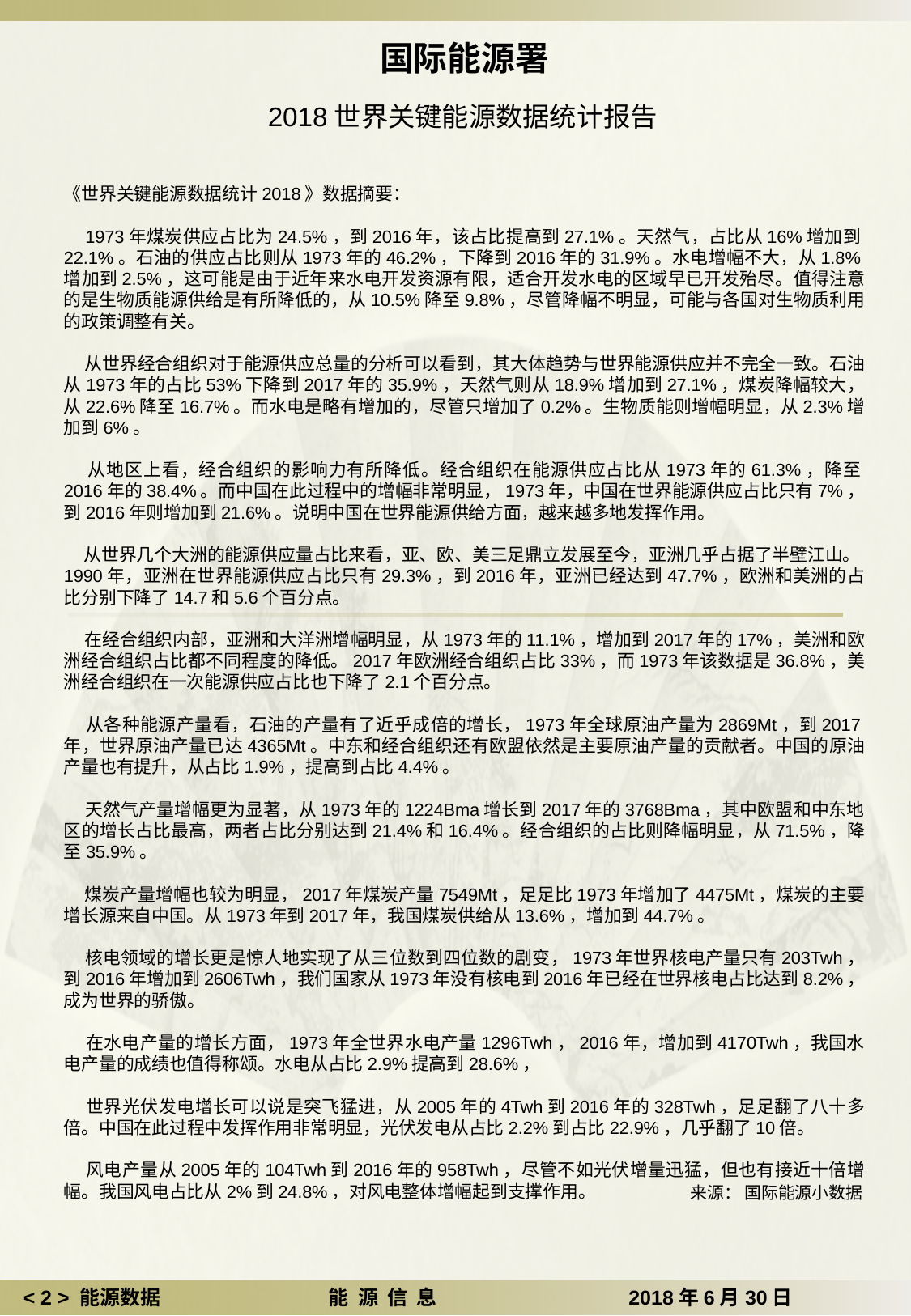

国际能源署
2018世界关键能源数据统计报告
《世界关键能源数据统计2018》数据摘要：

    1973年煤炭供应占比为24.5%，到2016年，该占比提高到27.1%。天然气，占比从16%增加到22.1%。石油的供应占比则从1973年的46.2%，下降到2016年的31.9%。水电增幅不大，从1.8%增加到2.5%，这可能是由于近年来水电开发资源有限，适合开发水电的区域早已开发殆尽。值得注意的是生物质能源供给是有所降低的，从10.5%降至9.8%，尽管降幅不明显，可能与各国对生物质利用的政策调整有关。

    从世界经合组织对于能源供应总量的分析可以看到，其大体趋势与世界能源供应并不完全一致。石油从1973年的占比53%下降到2017年的35.9%，天然气则从18.9%增加到27.1%，煤炭降幅较大，从22.6%降至16.7%。而水电是略有增加的，尽管只增加了0.2%。生物质能则增幅明显，从2.3%增加到6%。

    从地区上看，经合组织的影响力有所降低。经合组织在能源供应占比从1973年的61.3%，降至2016年的38.4%。而中国在此过程中的增幅非常明显，1973年，中国在世界能源供应占比只有7%，到2016年则增加到21.6%。说明中国在世界能源供给方面，越来越多地发挥作用。

    从世界几个大洲的能源供应量占比来看，亚、欧、美三足鼎立发展至今，亚洲几乎占据了半壁江山。1990年，亚洲在世界能源供应占比只有29.3%，到2016年，亚洲已经达到47.7%，欧洲和美洲的占比分别下降了14.7和5.6个百分点。

    在经合组织内部，亚洲和大洋洲增幅明显，从1973年的11.1%，增加到2017年的17%，美洲和欧洲经合组织占比都不同程度的降低。2017年欧洲经合组织占比33%，而1973年该数据是36.8%，美洲经合组织在一次能源供应占比也下降了2.1个百分点。

    从各种能源产量看，石油的产量有了近乎成倍的增长，1973年全球原油产量为2869Mt，到2017年，世界原油产量已达4365Mt。中东和经合组织还有欧盟依然是主要原油产量的贡献者。中国的原油产量也有提升，从占比1.9%，提高到占比4.4%。

    天然气产量增幅更为显著，从1973年的1224Bma增长到2017年的3768Bma，其中欧盟和中东地区的增长占比最高，两者占比分别达到21.4%和16.4%。经合组织的占比则降幅明显，从71.5%，降至35.9%。

    煤炭产量增幅也较为明显，2017年煤炭产量7549Mt，足足比1973年增加了4475Mt，煤炭的主要增长源来自中国。从1973年到2017年，我国煤炭供给从13.6%，增加到44.7%。

    核电领域的增长更是惊人地实现了从三位数到四位数的剧变，1973年世界核电产量只有203Twh，到2016年增加到2606Twh，我们国家从1973年没有核电到2016年已经在世界核电占比达到8.2%，成为世界的骄傲。

    在水电产量的增长方面，1973年全世界水电产量1296Twh，2016年，增加到4170Twh，我国水电产量的成绩也值得称颂。水电从占比2.9%提高到28.6%，

    世界光伏发电增长可以说是突飞猛进，从2005年的4Twh到2016年的328Twh，足足翻了八十多倍。中国在此过程中发挥作用非常明显，光伏发电从占比2.2%到占比22.9%，几乎翻了10倍。

    风电产量从2005年的104Twh到2016年的958Twh，尽管不如光伏增量迅猛，但也有接近十倍增幅。我国风电占比从2%到24.8%，对风电整体增幅起到支撑作用。

来源： 国际能源小数据
  ˂ 2 ˃ 能源数据                                    能  源  信  息                                        2018年6月30日